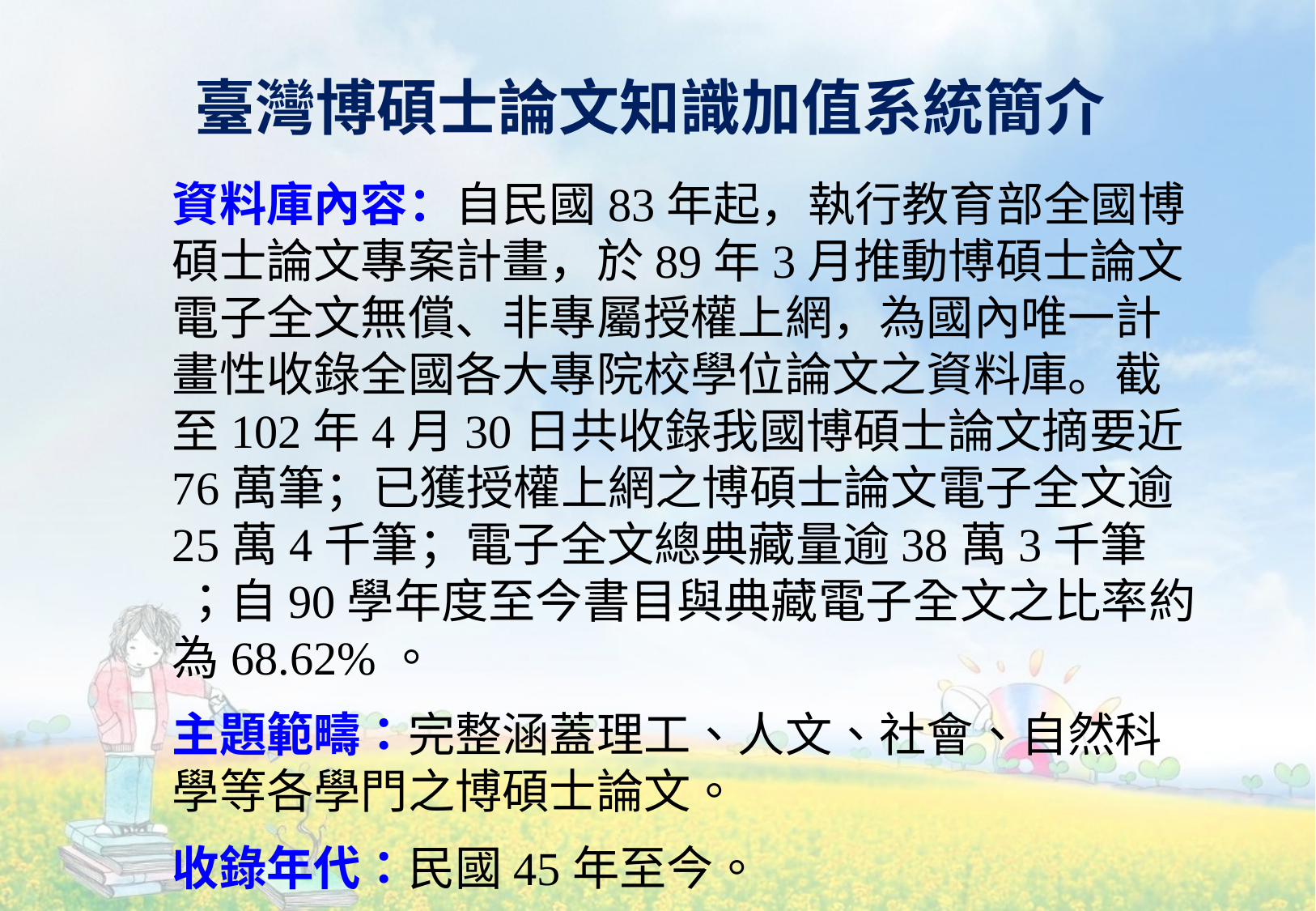

臺灣博碩士論文知識加值系統簡介
資料庫內容：自民國83年起，執行教育部全國博碩士論文專案計畫，於89年3月推動博碩士論文電子全文無償、非專屬授權上網，為國內唯一計畫性收錄全國各大專院校學位論文之資料庫。截至102年4月30日共收錄我國博碩士論文摘要近76萬筆；已獲授權上網之博碩士論文電子全文逾25萬4千筆；電子全文總典藏量逾38萬3千筆 ；自90學年度至今書目與典藏電子全文之比率約為68.62%。

主題範疇：完整涵蓋理工、人文、社會、自然科
學等各學門之博碩士論文。
收錄年代：民國45年至今。